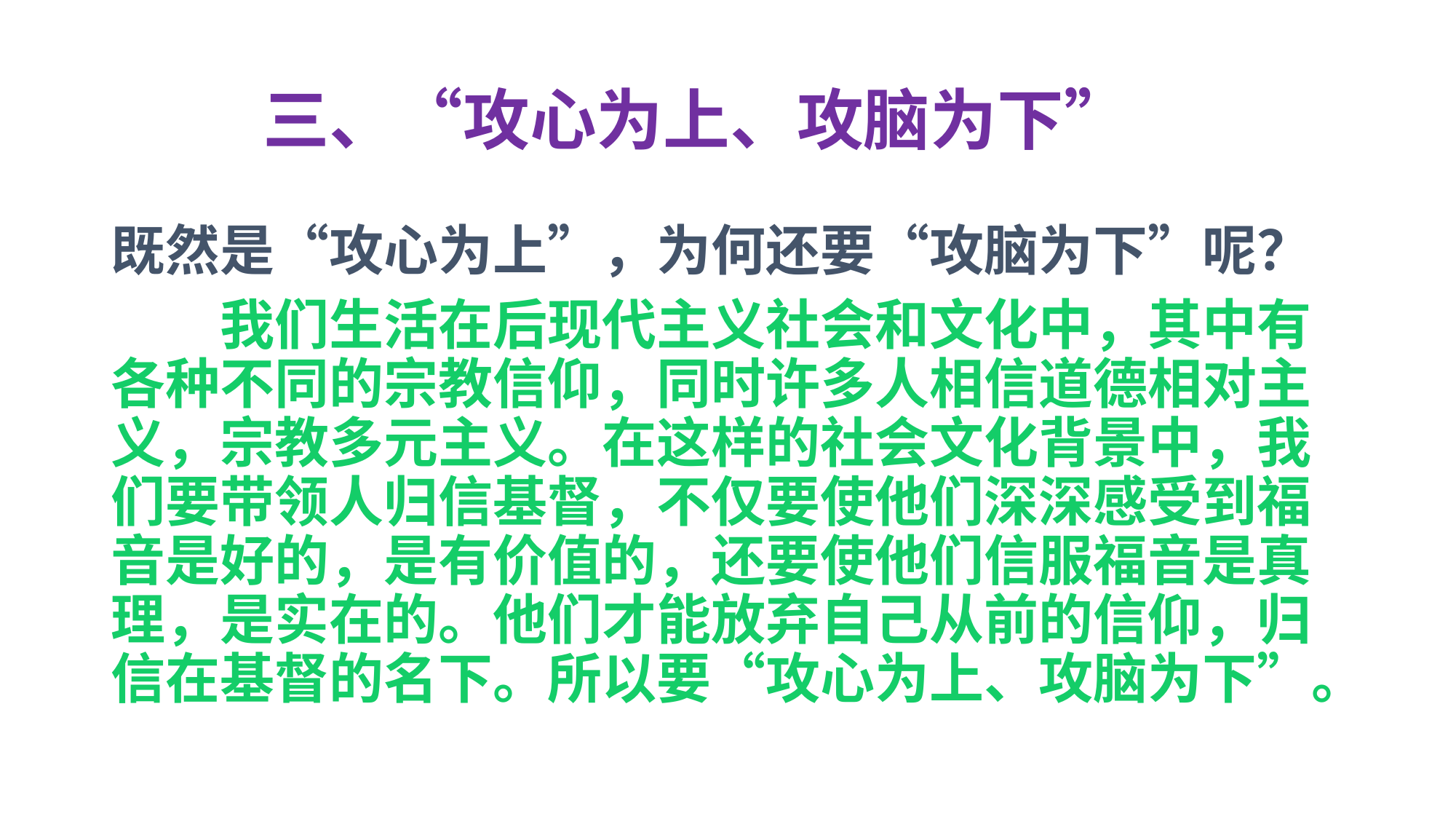

# 三、“攻心为上、攻脑为下”
既然是“攻心为上”，为何还要“攻脑为下”呢？
	我们生活在后现代主义社会和文化中，其中有各种不同的宗教信仰，同时许多人相信道德相对主义，宗教多元主义。在这样的社会文化背景中，我们要带领人归信基督，不仅要使他们深深感受到福音是好的，是有价值的，还要使他们信服福音是真理，是实在的。他们才能放弃自己从前的信仰，归信在基督的名下。所以要“攻心为上、攻脑为下”。